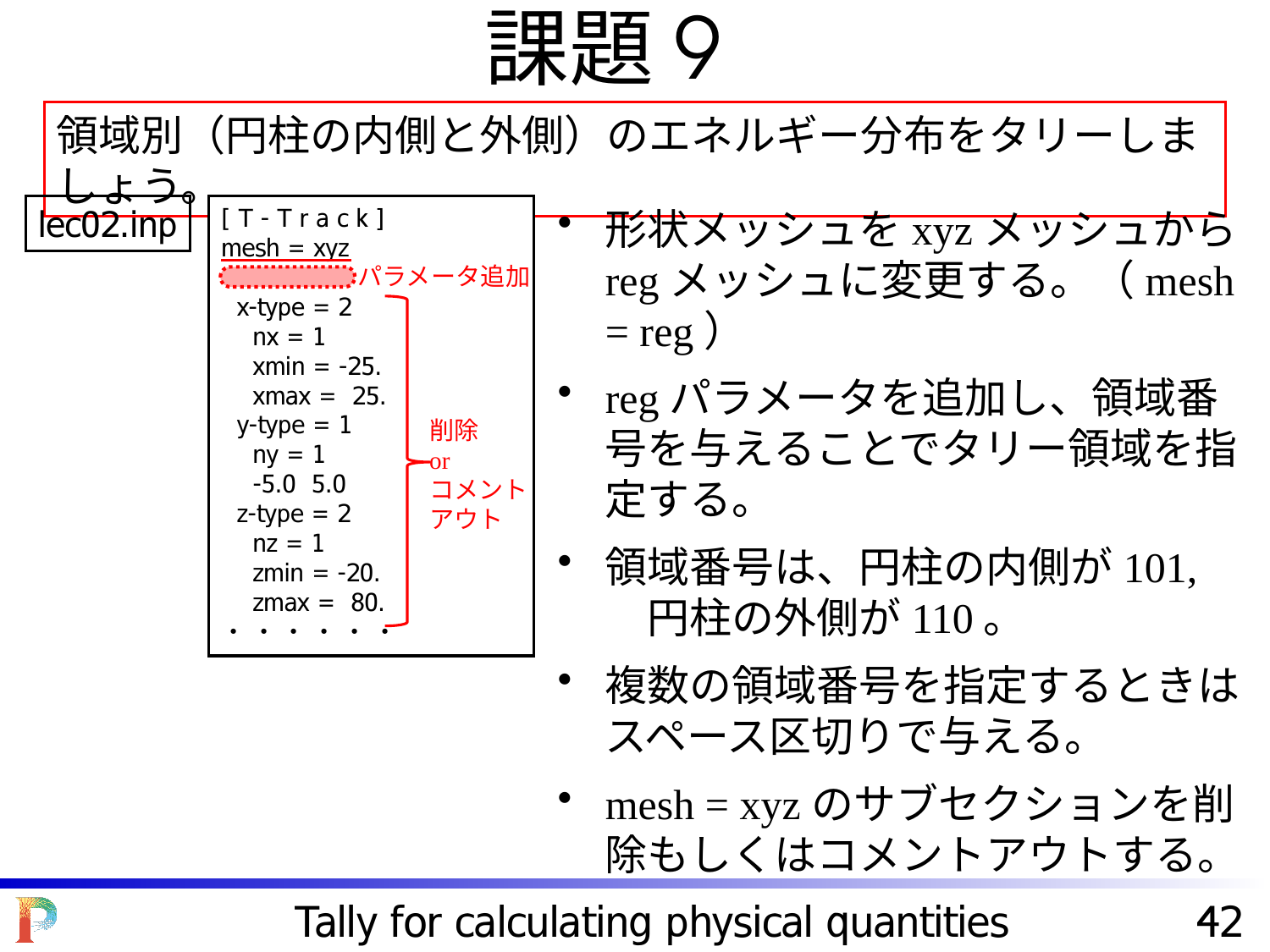

課題9
領域別（円柱の内側と外側）のエネルギー分布をタリーしましょう。
[ T - T r a c k ]
mesh = xyz

  x-type = 2
    nx = 1
    xmin = -25.
    xmax =  25.
  y-type = 1
    ny = 1
    -5.0  5.0
  z-type = 2
    nz = 1
    zmin = -20.
    zmax =  80.
・ ・ ・ ・ ・ ・
形状メッシュをxyzメッシュからregメッシュに変更する。（mesh = reg）

regパラメータを追加し、領域番号を与えることでタリー領域を指定する。

領域番号は、円柱の内側が101, 　円柱の外側が110。

複数の領域番号を指定するときはスペース区切りで与える。

mesh = xyzのサブセクションを削除もしくはコメントアウトする。
lec02.inp
パラメータ追加

削除
or
コメント
アウト
Tally for calculating physical quantities